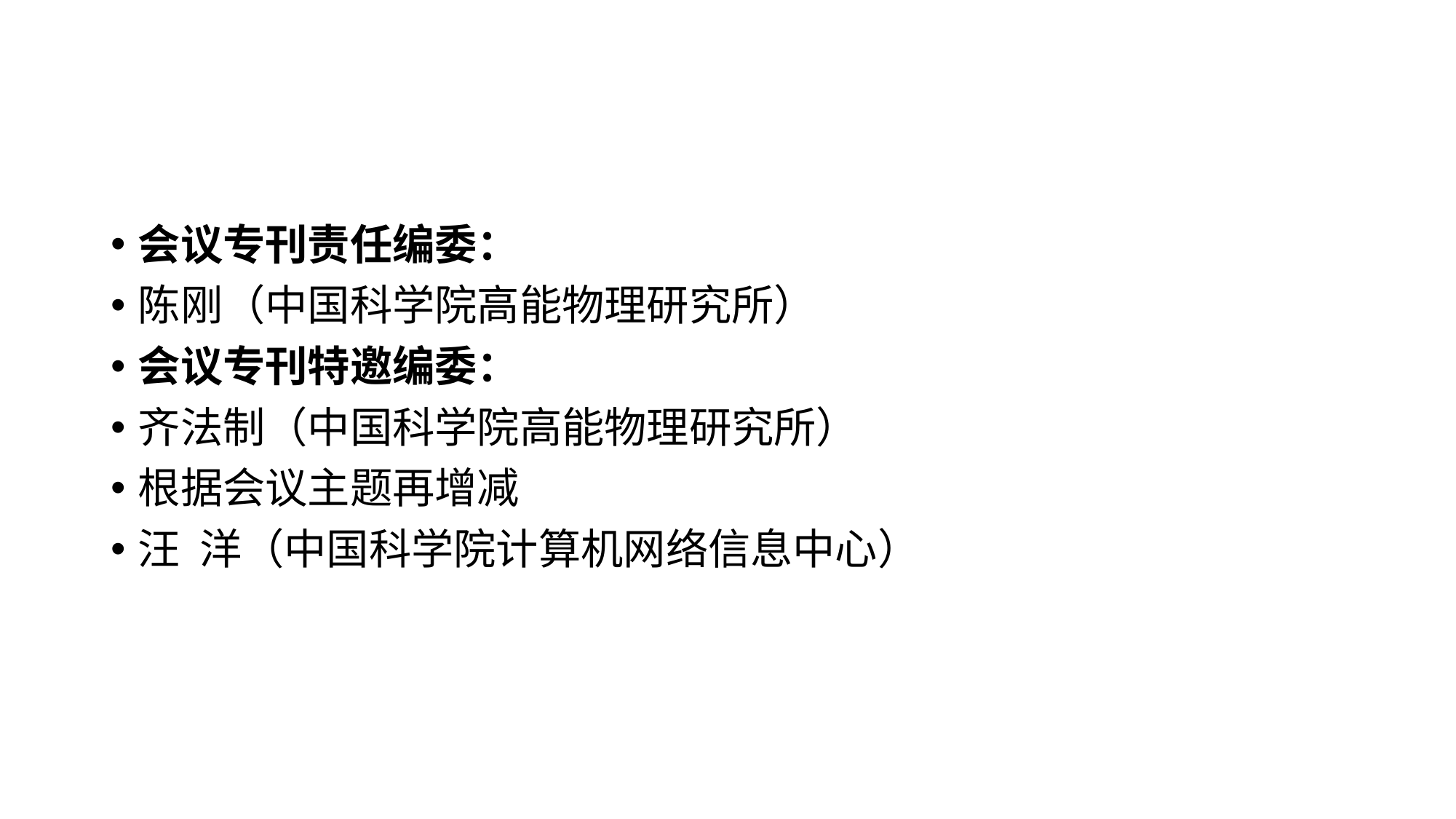

#
会议专刊责任编委：
陈刚（中国科学院高能物理研究所）
会议专刊特邀编委：
齐法制（中国科学院高能物理研究所）
根据会议主题再增减
汪  洋（中国科学院计算机网络信息中心）